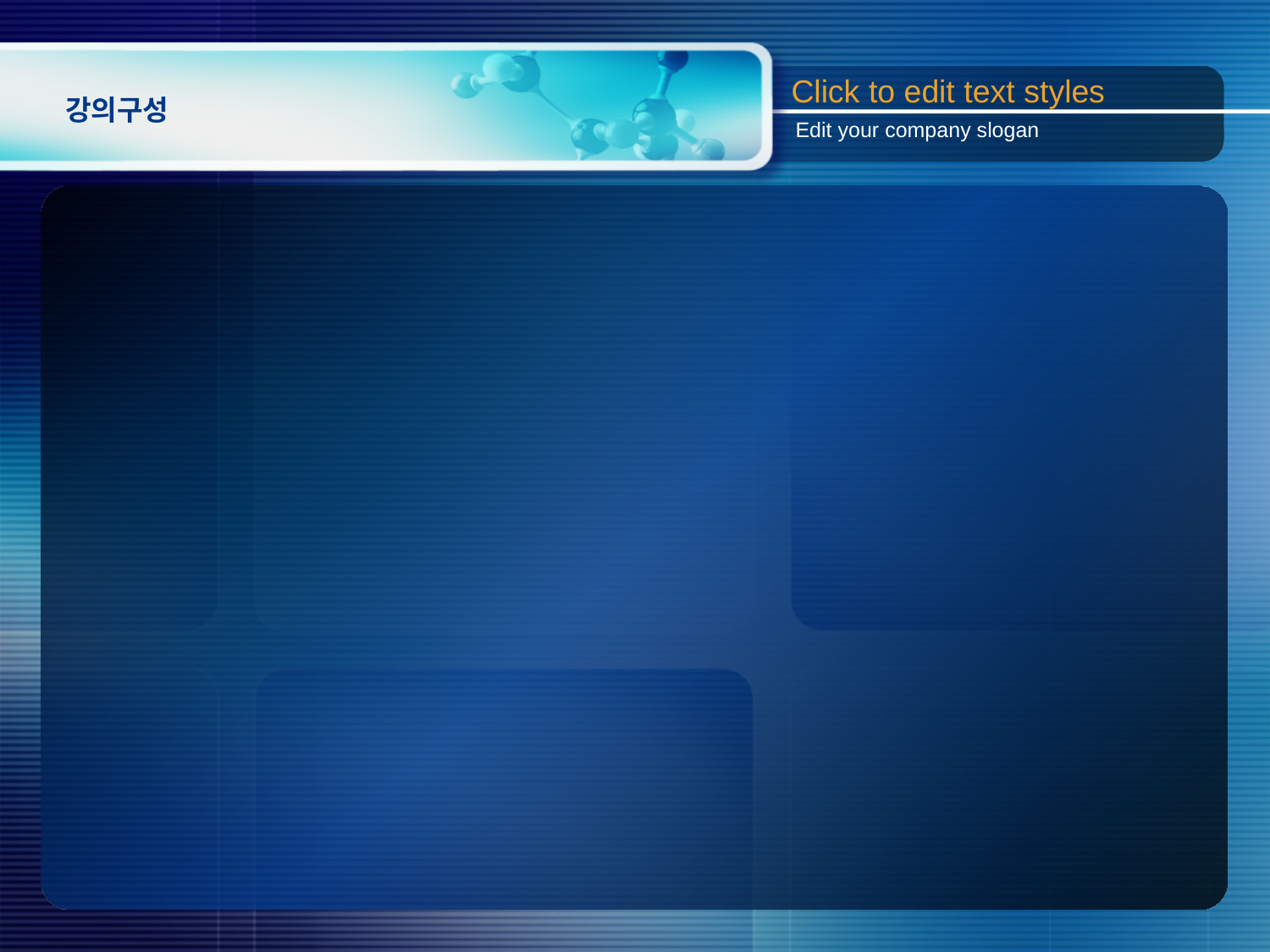

Click to edit text styles
# 강의구성
Edit your company slogan